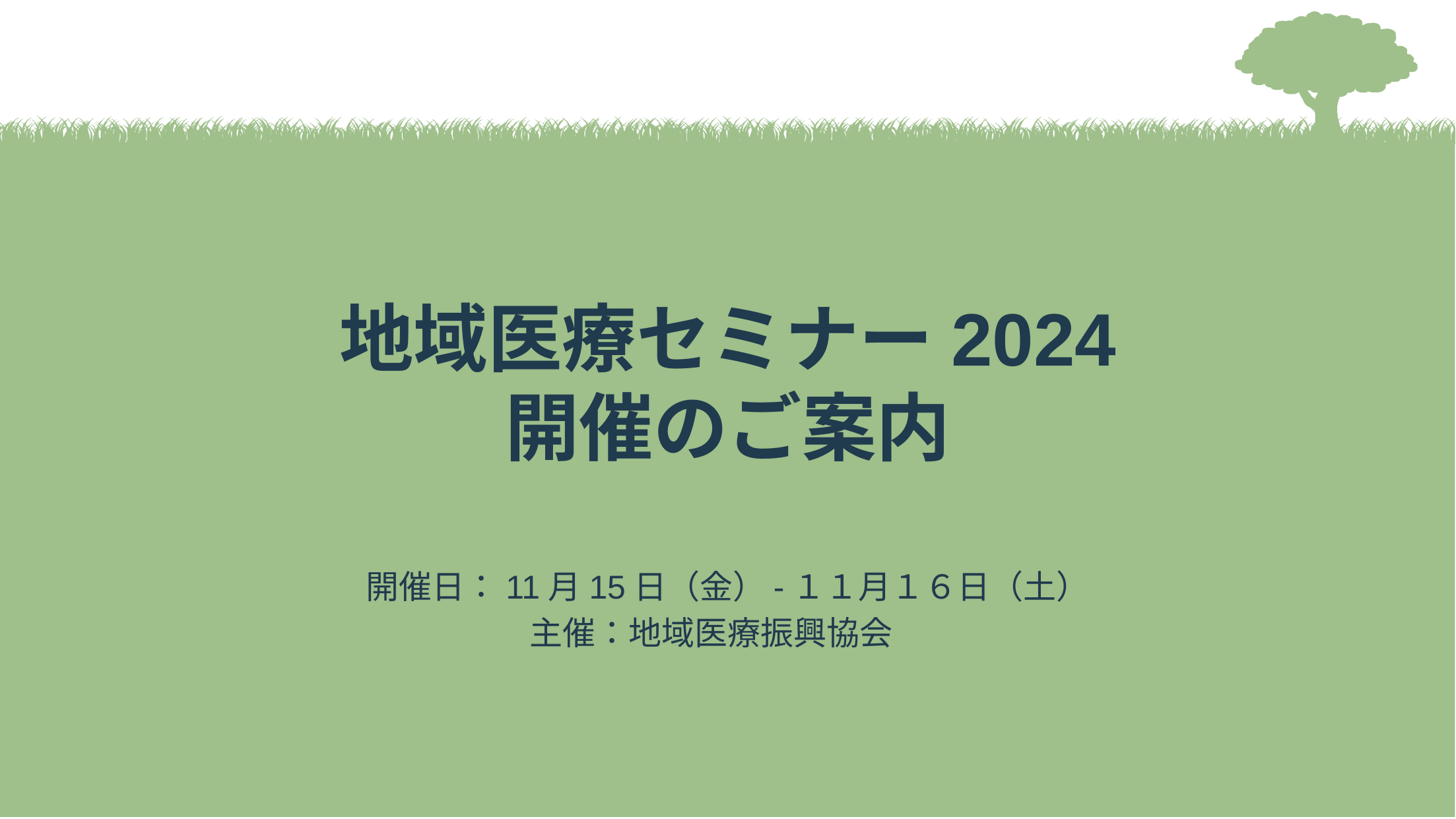

# 地域医療セミナー2024 開催のご案内
開催日：11月15日（金）-１１月１６日（土）
主催：地域医療振興協会